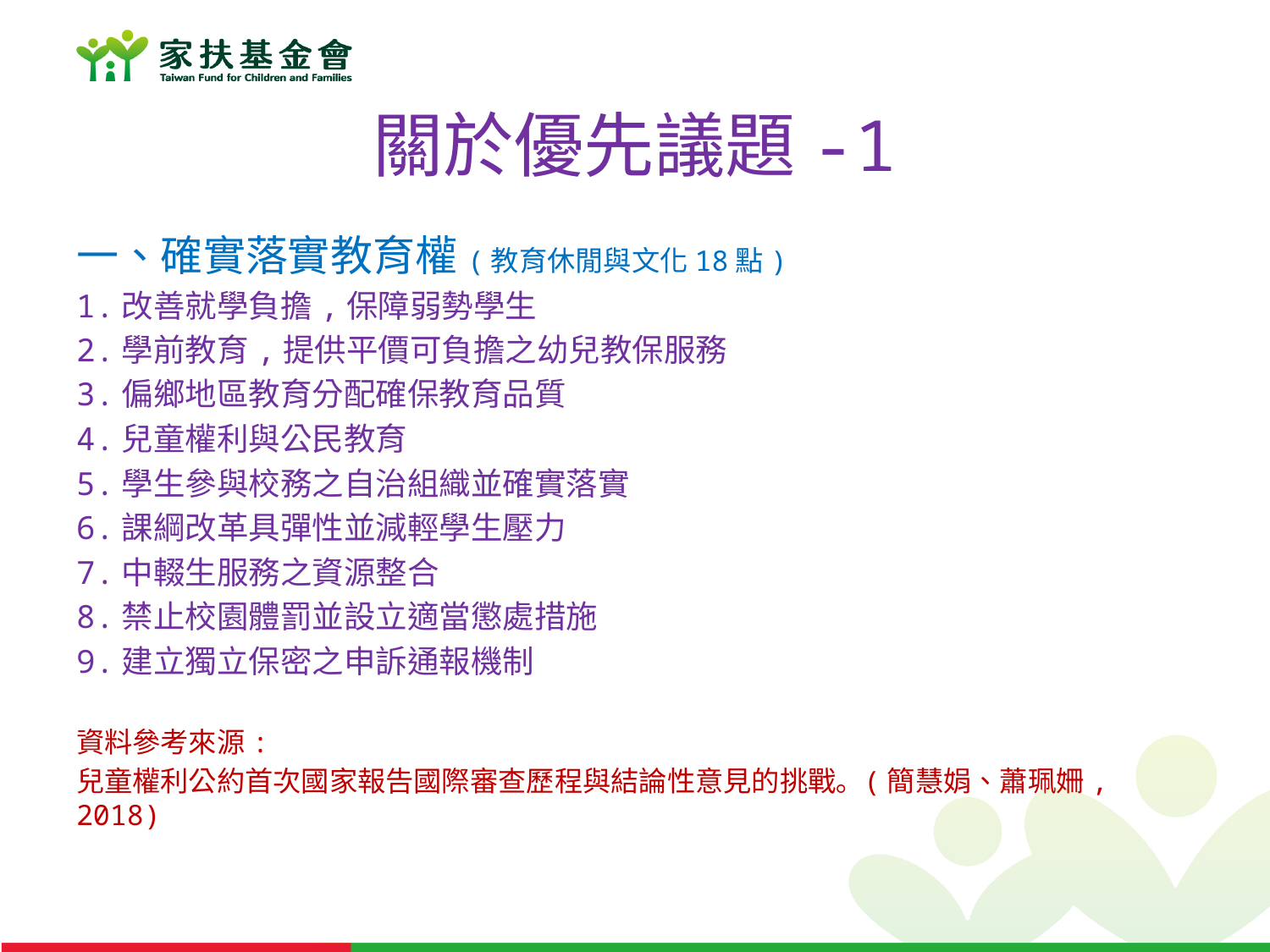

# 關於優先議題-1
一、確實落實教育權(教育休閒與文化18點)
1.改善就學負擔,保障弱勢學生
2.學前教育,提供平價可負擔之幼兒教保服務
3.偏鄉地區教育分配確保教育品質
4.兒童權利與公民教育
5.學生參與校務之自治組織並確實落實
6.課綱改革具彈性並減輕學生壓力
7.中輟生服務之資源整合
8.禁止校園體罰並設立適當懲處措施
9.建立獨立保密之申訴通報機制

資料參考來源:
兒童權利公約首次國家報告國際審查歷程與結論性意見的挑戰｡ (簡慧娟、蕭珮姍, 2018)